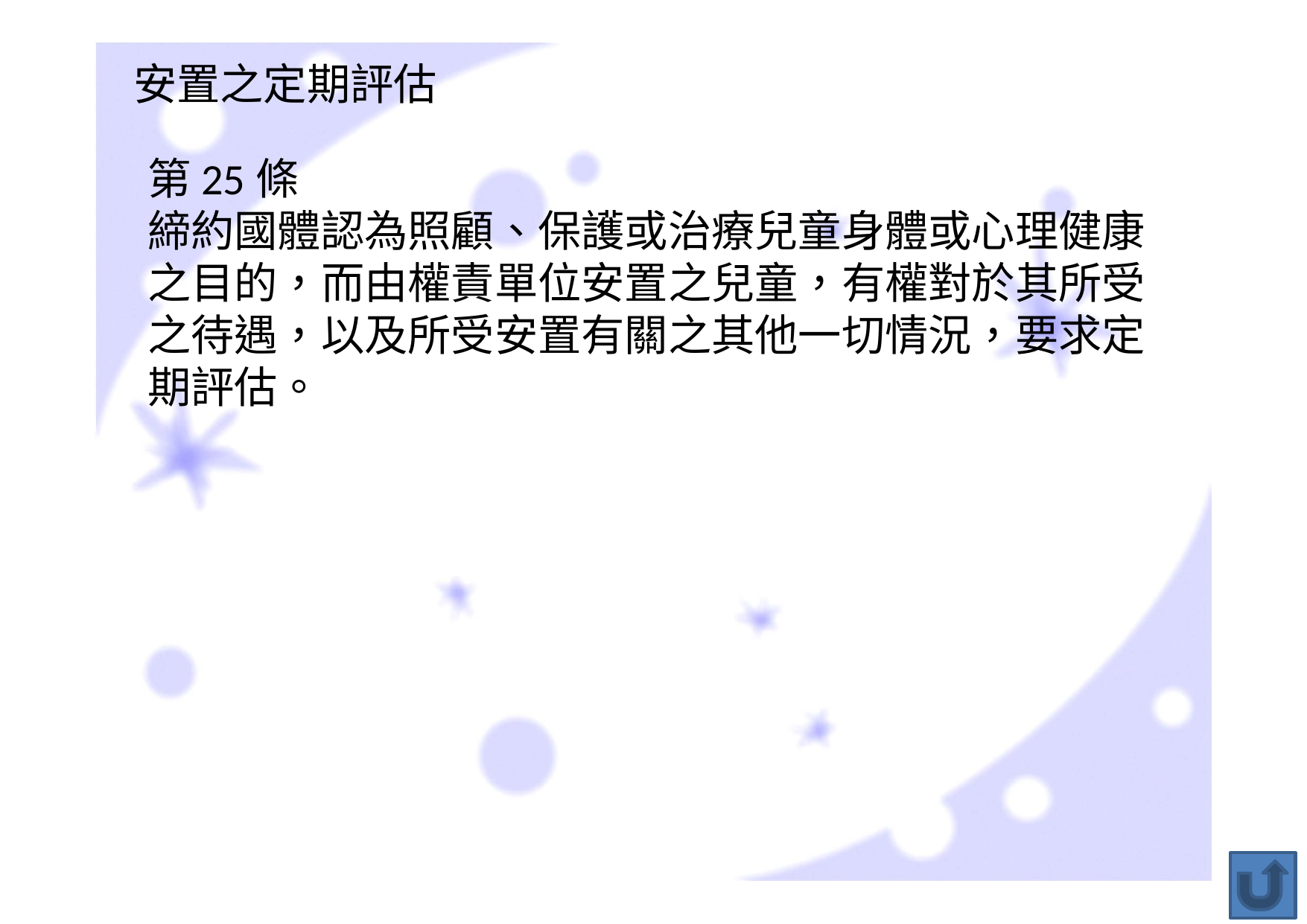

安置之定期評估
第25條
締約國體認為照顧、保護或治療兒童身體或心理健康之目的，而由權責單位安置之兒童，有權對於其所受之待遇，以及所受安置有關之其他一切情況，要求定期評估。